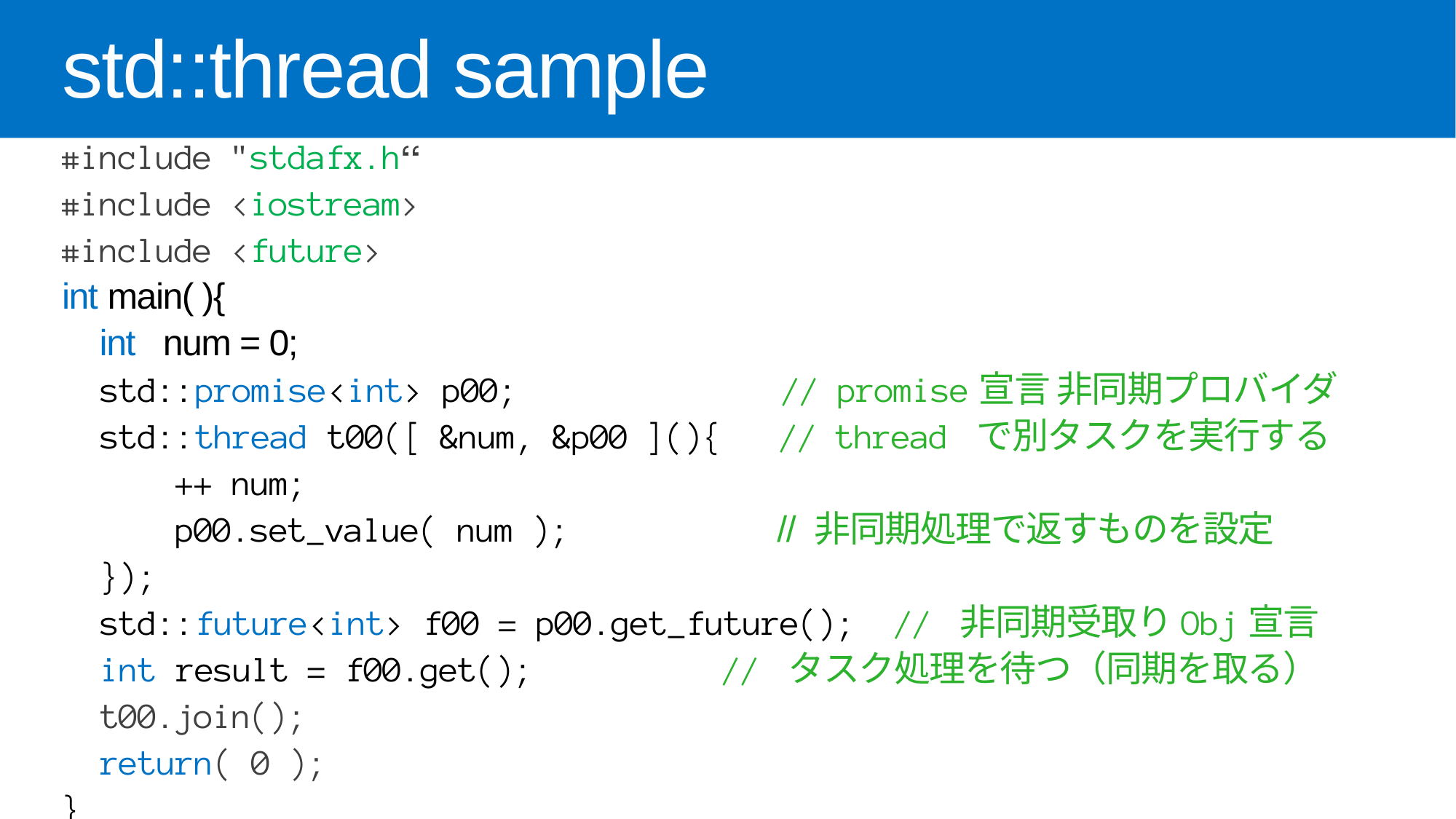

# std::thread sample
#include "stdafx.h“
#include <iostream>
#include <future>
int main( ){
    int   num = 0;
  std::promise<int> p00;              // promise宣言 非同期プロバイダ
  std::thread t00([ &num, &p00 ](){   // thread で別タスクを実行する
      ++ num;
      p00.set_value( num );           // 非同期処理で返すものを設定
  });
  std::future<int> f00 = p00.get_future();  // 非同期受取りObj宣言
  int result = f00.get();          // タスク処理を待つ（同期を取る）
  t00.join();
  return( 0 );
}